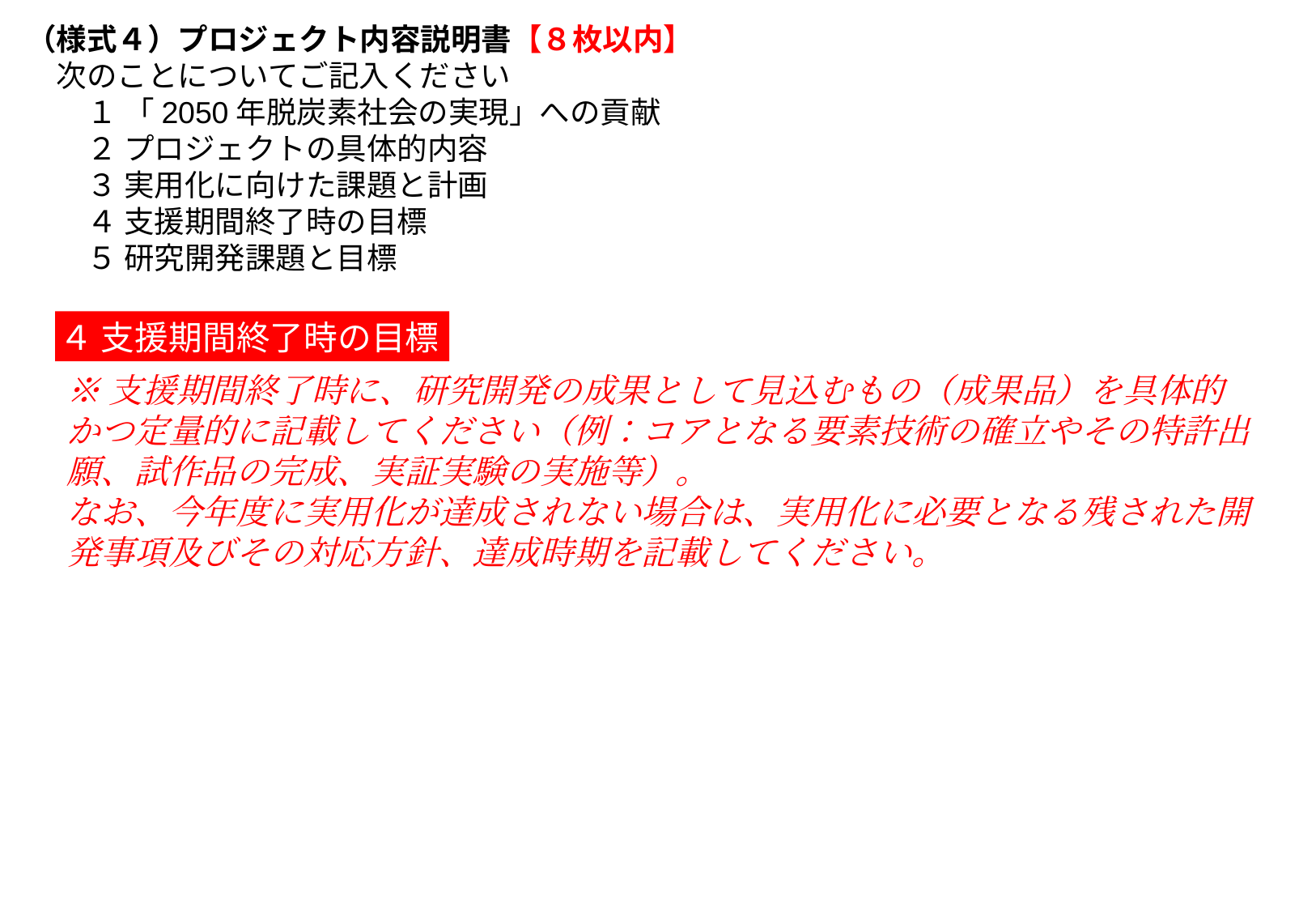

（様式４）プロジェクト内容説明書【８枚以内】
　次のことについてご記入ください
　　１ 「2050年脱炭素社会の実現」への貢献
　　２ プロジェクトの具体的内容
　　３ 実用化に向けた課題と計画
　　４ 支援期間終了時の目標
　　５ 研究開発課題と目標
４ 支援期間終了時の目標
※支援期間終了時に、研究開発の成果として見込むもの（成果品）を具体的かつ定量的に記載してください（例：コアとなる要素技術の確立やその特許出願、試作品の完成、実証実験の実施等）。
なお、今年度に実用化が達成されない場合は、実用化に必要となる残された開発事項及びその対応方針、達成時期を記載してください。